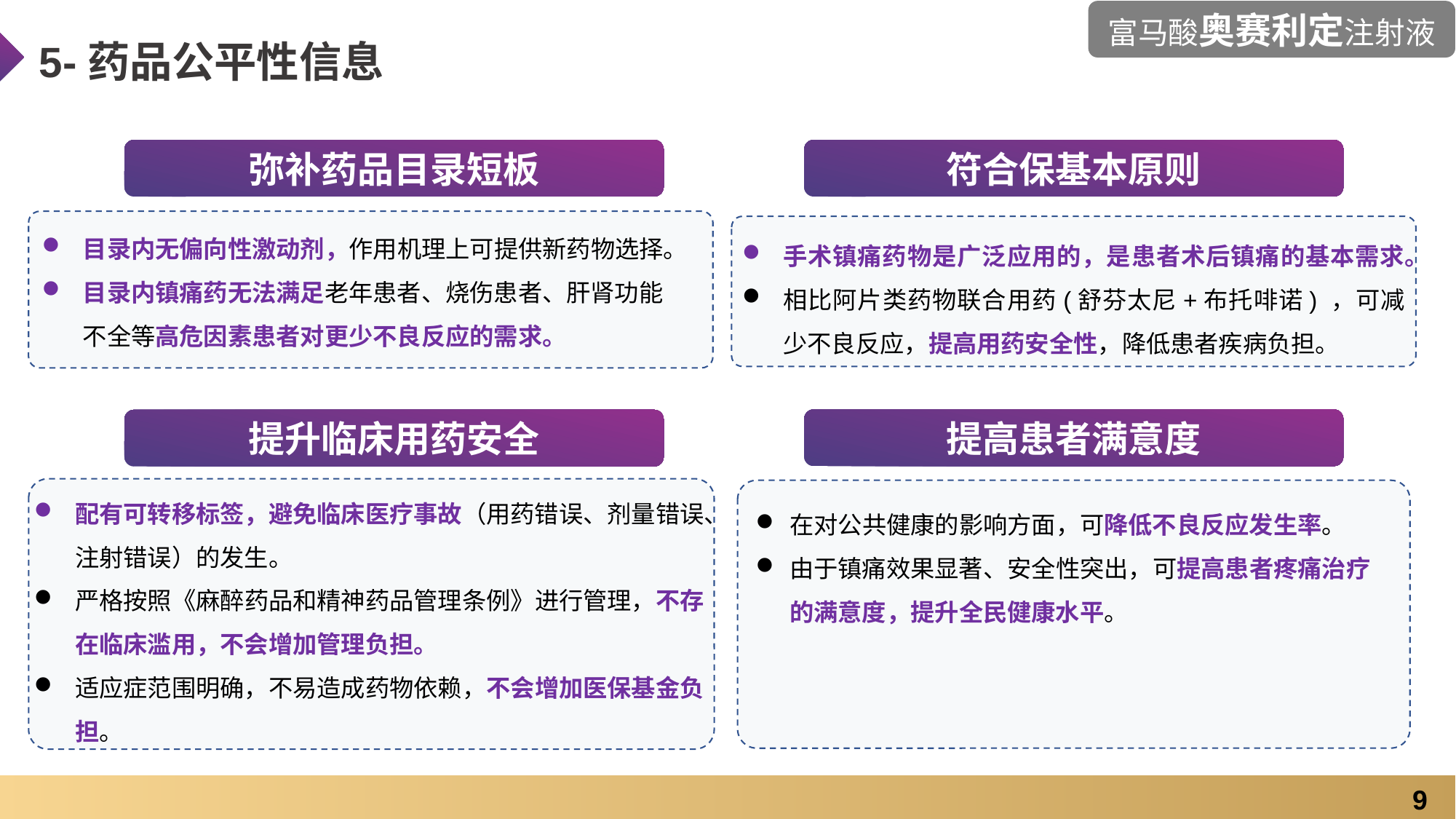

富马酸奥赛利定注射液

5-药品公平性信息
弥补药品目录短板
符合保基本原则

目录内无偏向性激动剂，作用机理上可提供新药物选择。
目录内镇痛药无法满足老年患者、烧伤患者、肝肾功能不全等高危因素患者对更少不良反应的需求。

手术镇痛药物是广泛应用的，是患者术后镇痛的基本需求。
相比阿片类药物联合用药(舒芬太尼+布托啡诺) ，可减少不良反应，提高用药安全性，降低患者疾病负担。
提高患者满意度
提升临床用药安全
配有可转移标签，避免临床医疗事故（用药错误、剂量错误、注射错误）的发生。
严格按照《麻醉药品和精神药品管理条例》进行管理，不存在临床滥用，不会增加管理负担。
适应症范围明确，不易造成药物依赖，不会增加医保基金负担。

在对公共健康的影响方面，可降低不良反应发生率。
由于镇痛效果显著、安全性突出，可提高患者疼痛治疗的满意度，提升全民健康水平。

9